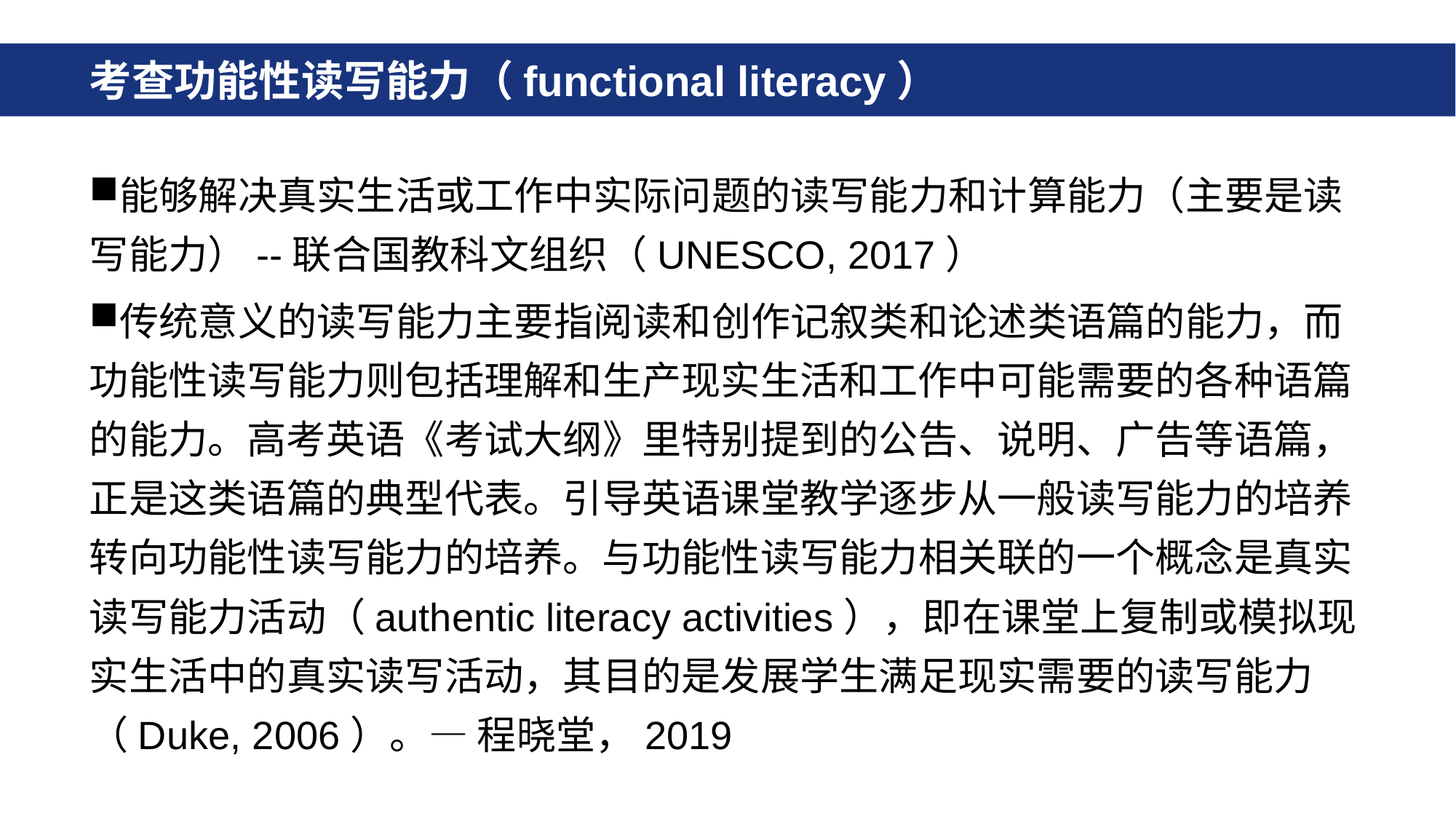

# 考查功能性读写能力（functional literacy）
能够解决真实生活或工作中实际问题的读写能力和计算能力（主要是读写能力）--联合国教科文组织（UNESCO, 2017）
传统意义的读写能力主要指阅读和创作记叙类和论述类语篇的能力，而功能性读写能力则包括理解和生产现实生活和工作中可能需要的各种语篇的能力。高考英语《考试大纲》里特别提到的公告、说明、广告等语篇，正是这类语篇的典型代表。引导英语课堂教学逐步从一般读写能力的培养转向功能性读写能力的培养。与功能性读写能力相关联的一个概念是真实读写能力活动（authentic literacy activities），即在课堂上复制或模拟现实生活中的真实读写活动，其目的是发展学生满足现实需要的读写能力（Duke, 2006）。— 程晓堂，2019